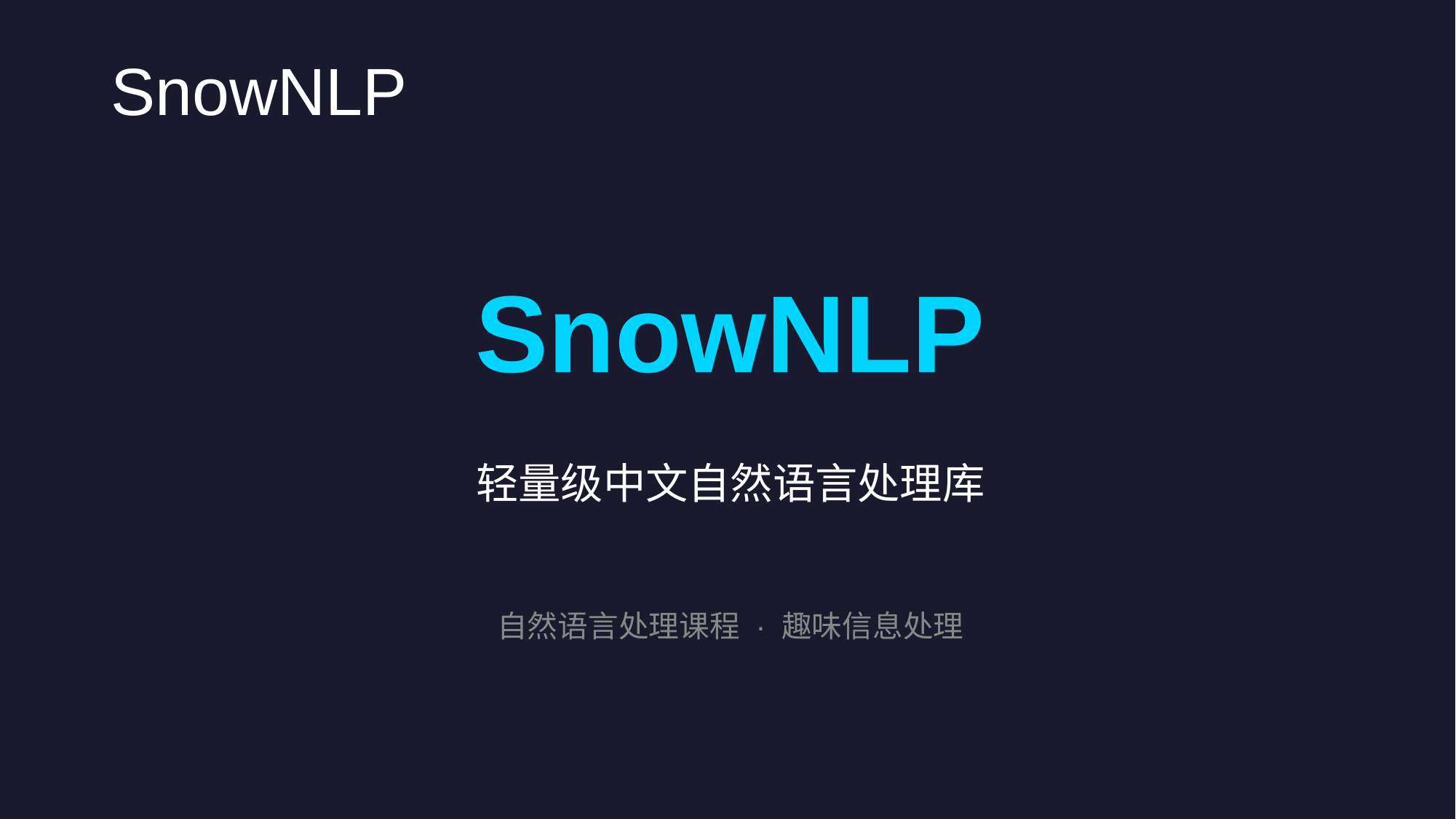

# SnowNLP
SnowNLP
轻量级中文自然语言处理库
自然语言处理课程 · 趣味信息处理